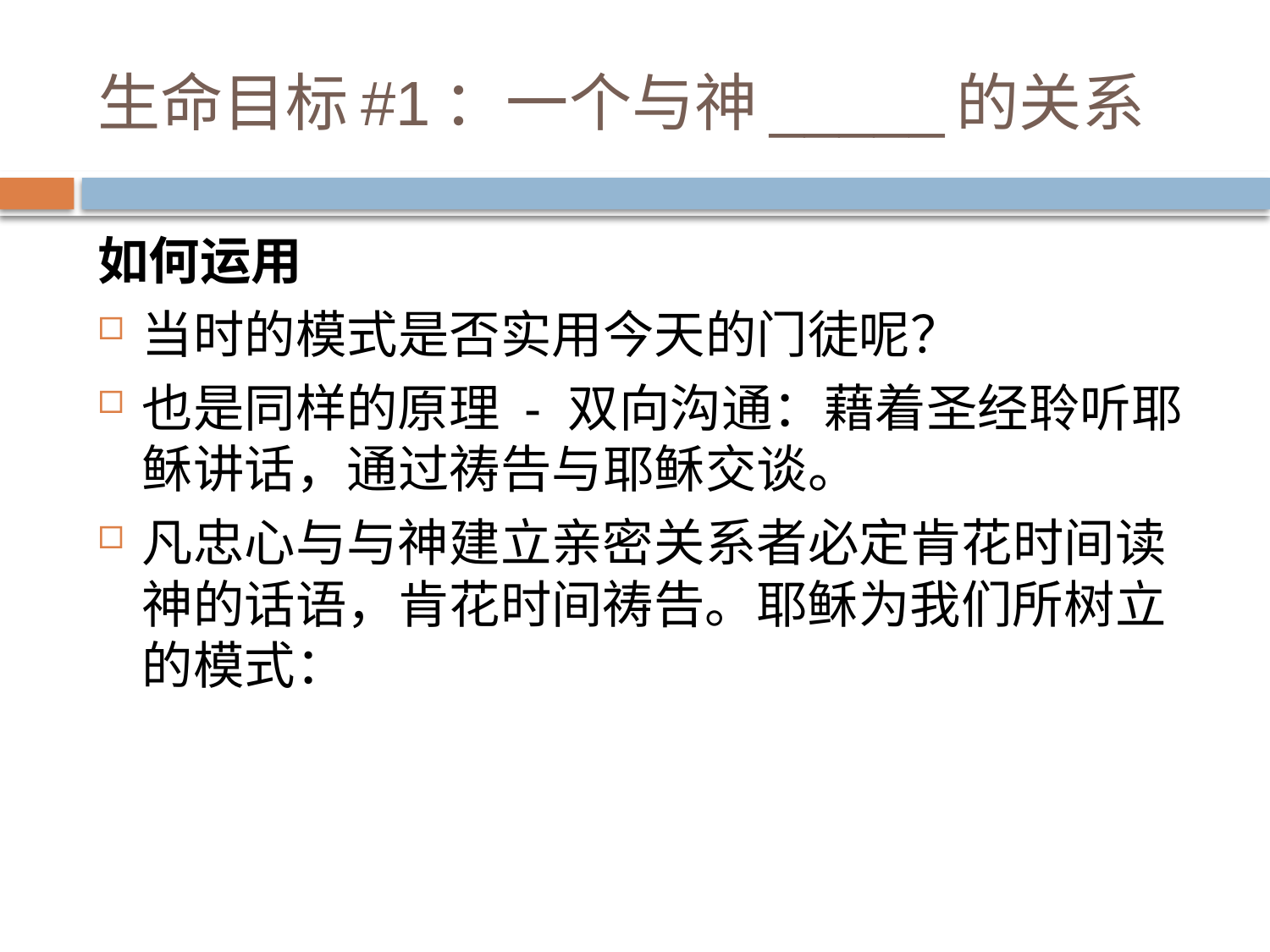

# 生命目标#1：一个与神_____的关系
如何运用
当时的模式是否实用今天的门徒呢？
也是同样的原理 - 双向沟通：藉着圣经聆听耶稣讲话，通过祷告与耶稣交谈。
凡忠心与与神建立亲密关系者必定肯花时间读神的话语，肯花时间祷告。耶稣为我们所树立的模式：